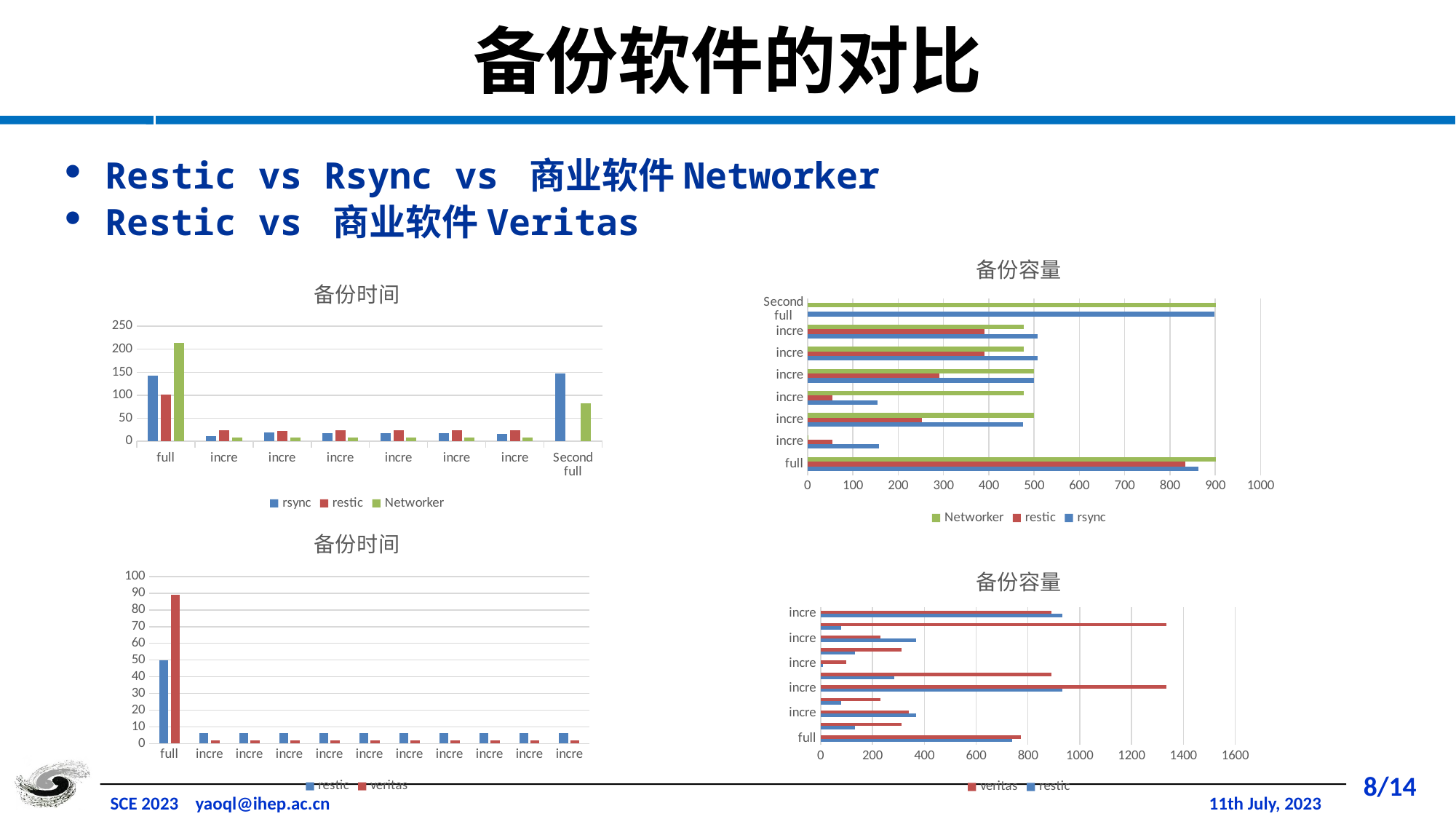

# 备份软件的对比
Restic vs Rsync vs 商业软件Networker
Restic vs 商业软件Veritas

### Chart: 备份容量

| Category | rsync | restic | Networker |
|---|---|---|---|
| full | 863.0 | 834.0 | 902.0 |
| incre | 158.0 | 55.0 | 0.55 |
| incre | 475.0 | 252.0 | 499.0 |
| incre | 155.0 | 55.0 | 477.0 |
| incre | 499.0 | 290.0 | 499.0 |
| incre | 508.0 | 391.0 | 477.0 |
| incre | 508.0 | 391.0 | 477.0 |
| Second full | 898.0 | None | 902.0 |

### Chart: 备份时间

| Category | rsync | restic | Networker |
|---|---|---|---|
| full | 142.0 | 102.0 | 213.0 |
| incre | 11.0 | 24.0 | 8.0 |
| incre | 19.0 | 22.0 | 8.0 |
| incre | 18.0 | 23.0 | 8.0 |
| incre | 18.0 | 24.0 | 8.0 |
| incre | 17.0 | 24.0 | 8.0 |
| incre | 16.0 | 23.0 | 8.0 |
| Second full | 147.0 | None | 83.0 |

### Chart: 备份时间

| Category | restic | veritas |
|---|---|---|
| full | 50.0 | 89.0 |
| incre | 6.0 | 2.0 |
| incre | 6.0 | 2.0 |
| incre | 6.0 | 2.0 |
| incre | 6.0 | 2.0 |
| incre | 6.0 | 2.0 |
| incre | 6.0 | 2.0 |
| incre | 6.0 | 2.0 |
| incre | 6.0 | 2.0 |
| incre | 6.0 | 2.0 |
| incre | 6.0 | 2.0 |

### Chart: 备份容量

| Category | restic | veritas |
|---|---|---|
| full | 738.0 | 773.0 |
| incre | 132.0 | 311.0 |
| incre | 367.0 | 341.0 |
| incre | 79.0 | 232.0 |
| incre | 932.0 | 1334.0 |
| incre | 283.0 | 891.0 |
| incre | 8.0 | 99.0 |
| incre | 133.0 | 311.0 |
| incre | 368.0 | 232.0 |
| incre | 80.0 | 1335.0 |
| incre | 933.0 | 892.0 |